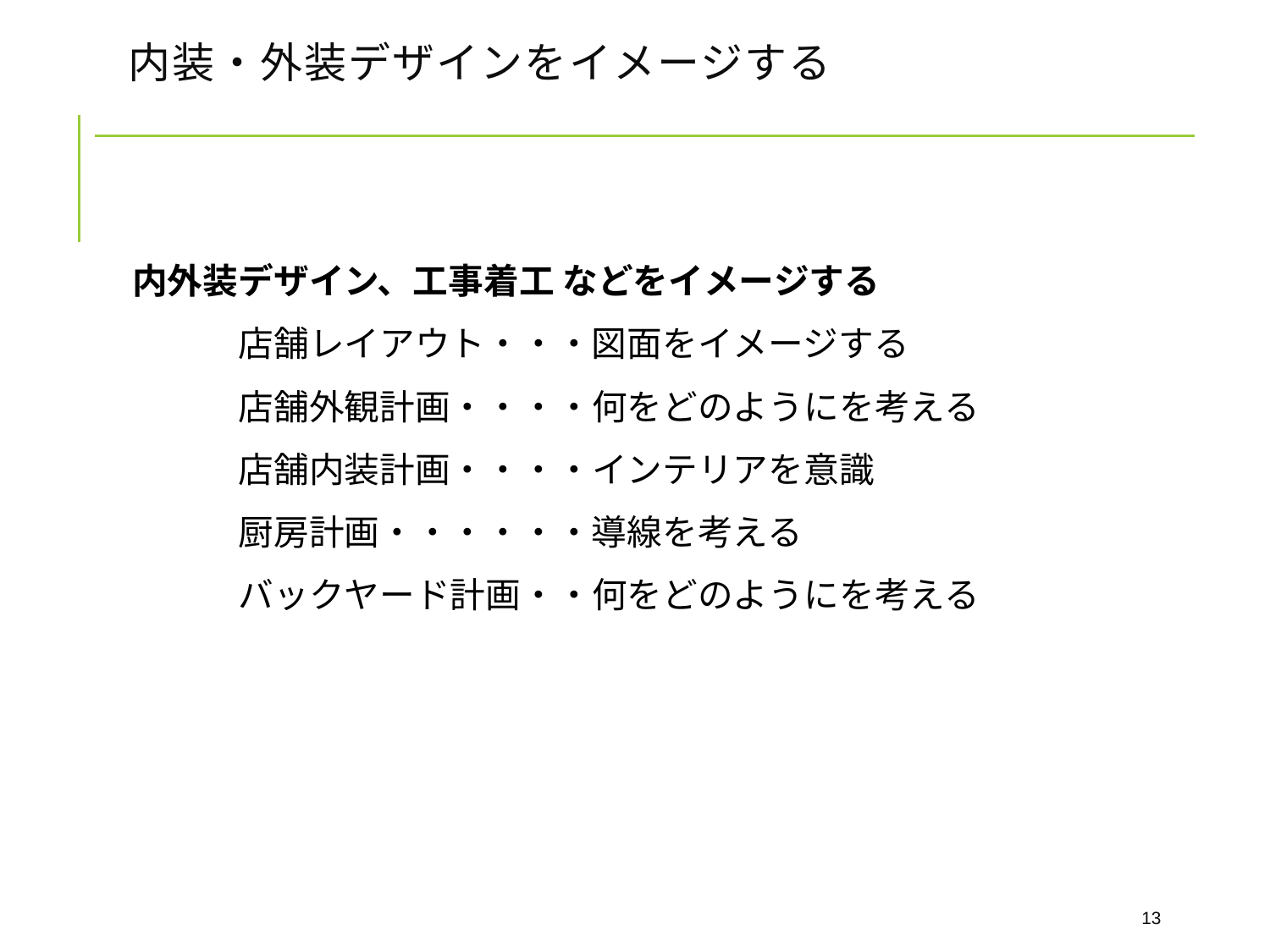

# 内装・外装デザインをイメージする
内外装デザイン、工事着工 などをイメージする
　　　店舗レイアウト・・・図面をイメージする
　　　店舗外観計画・・・・何をどのようにを考える
　　　店舗内装計画・・・・インテリアを意識
　　　厨房計画・・・・・・導線を考える
　　　バックヤード計画・・何をどのようにを考える

13